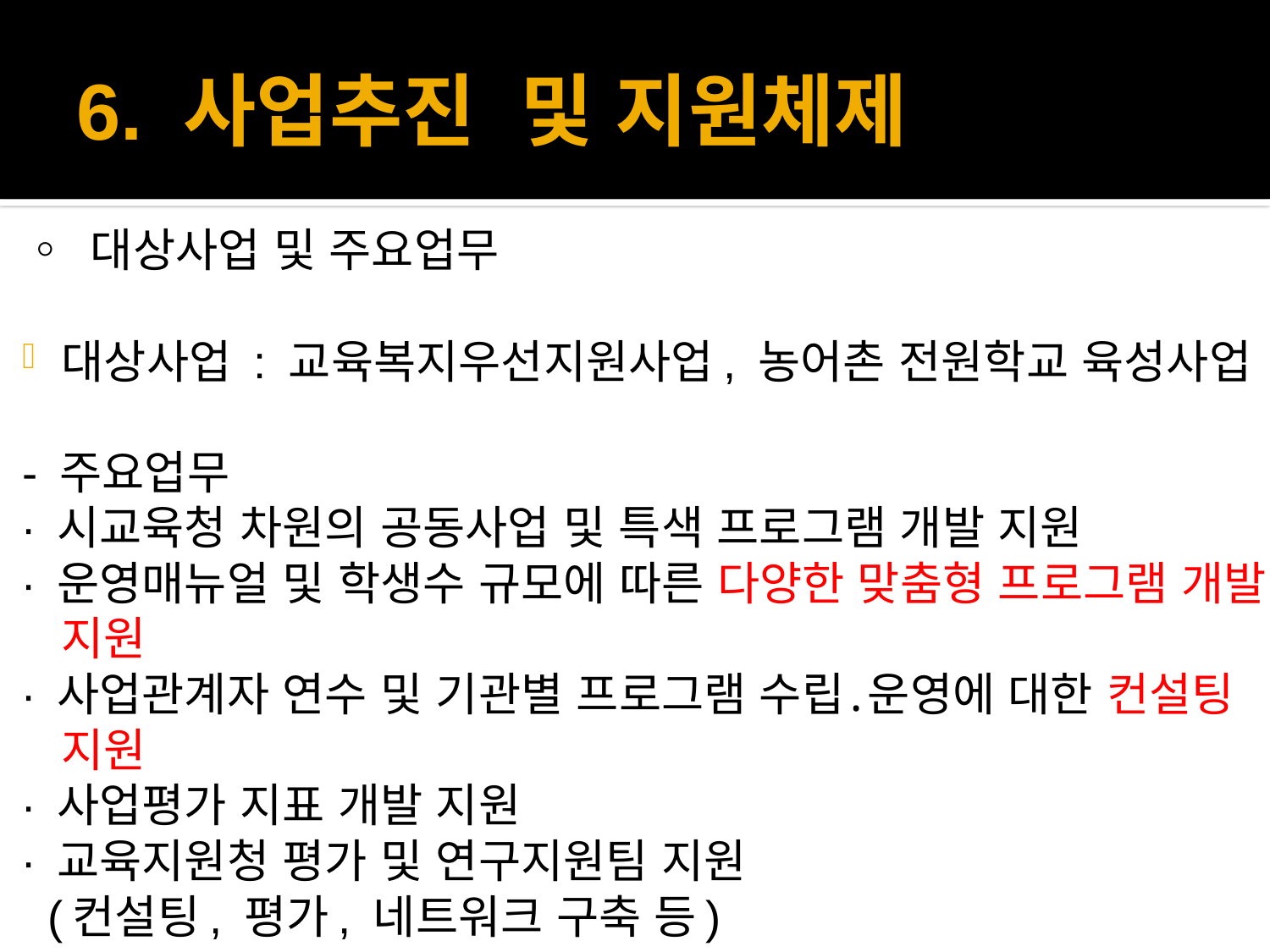

# 6. 사업추진  및 지원체제
◦ 대상사업 및 주요업무

대상사업 : 교육복지우선지원사업, 농어촌 전원학교 육성사업

- 주요업무
∙ 시교육청 차원의 공동사업 및 특색 프로그램 개발 지원
∙ 운영매뉴얼 및 학생수 규모에 따른 다양한 맞춤형 프로그램 개발 지원
∙ 사업관계자 연수 및 기관별 프로그램 수립․운영에 대한 컨설팅 지원
∙ 사업평가 지표 개발 지원
∙ 교육지원청 평가 및 연구지원팀 지원
  (컨설팅, 평가, 네트워크 구축 등)